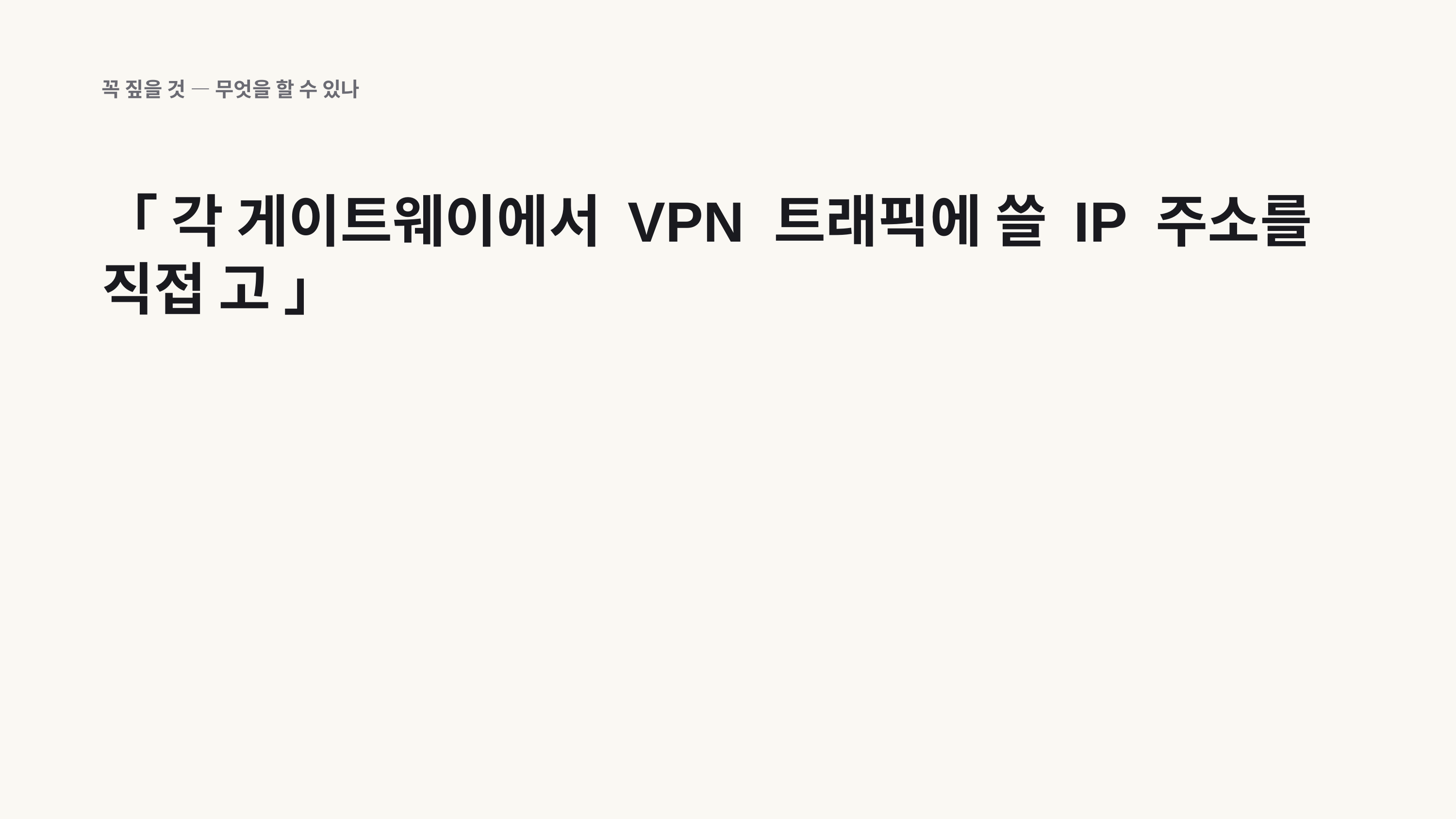

꼭 짚을 것 — 무엇을 할 수 있나
「 각 게이트웨이에서 VPN 트래픽에 쓸 IP 주소를 직접 고 」